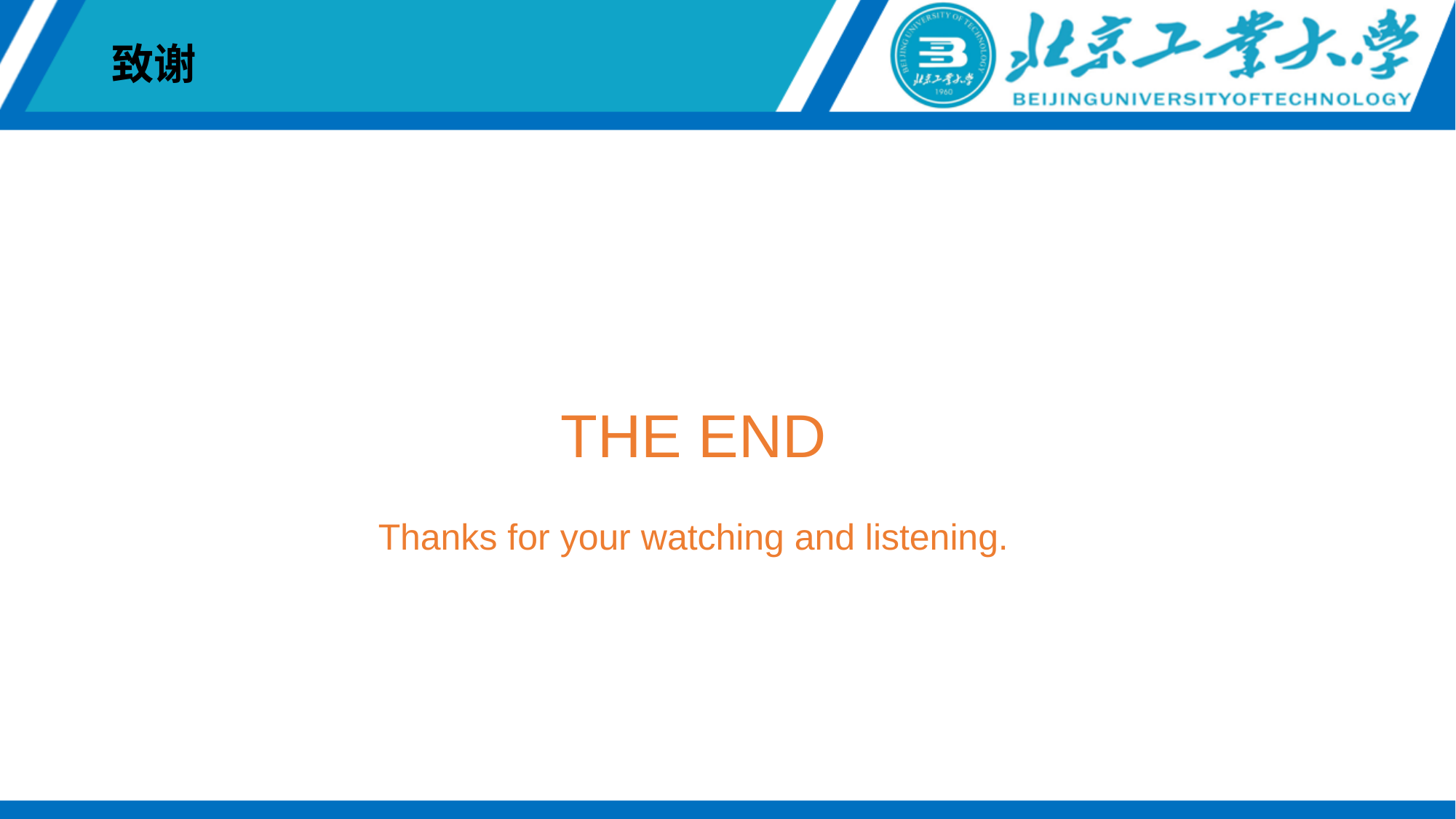

致谢
THE END
Thanks for your watching and listening.